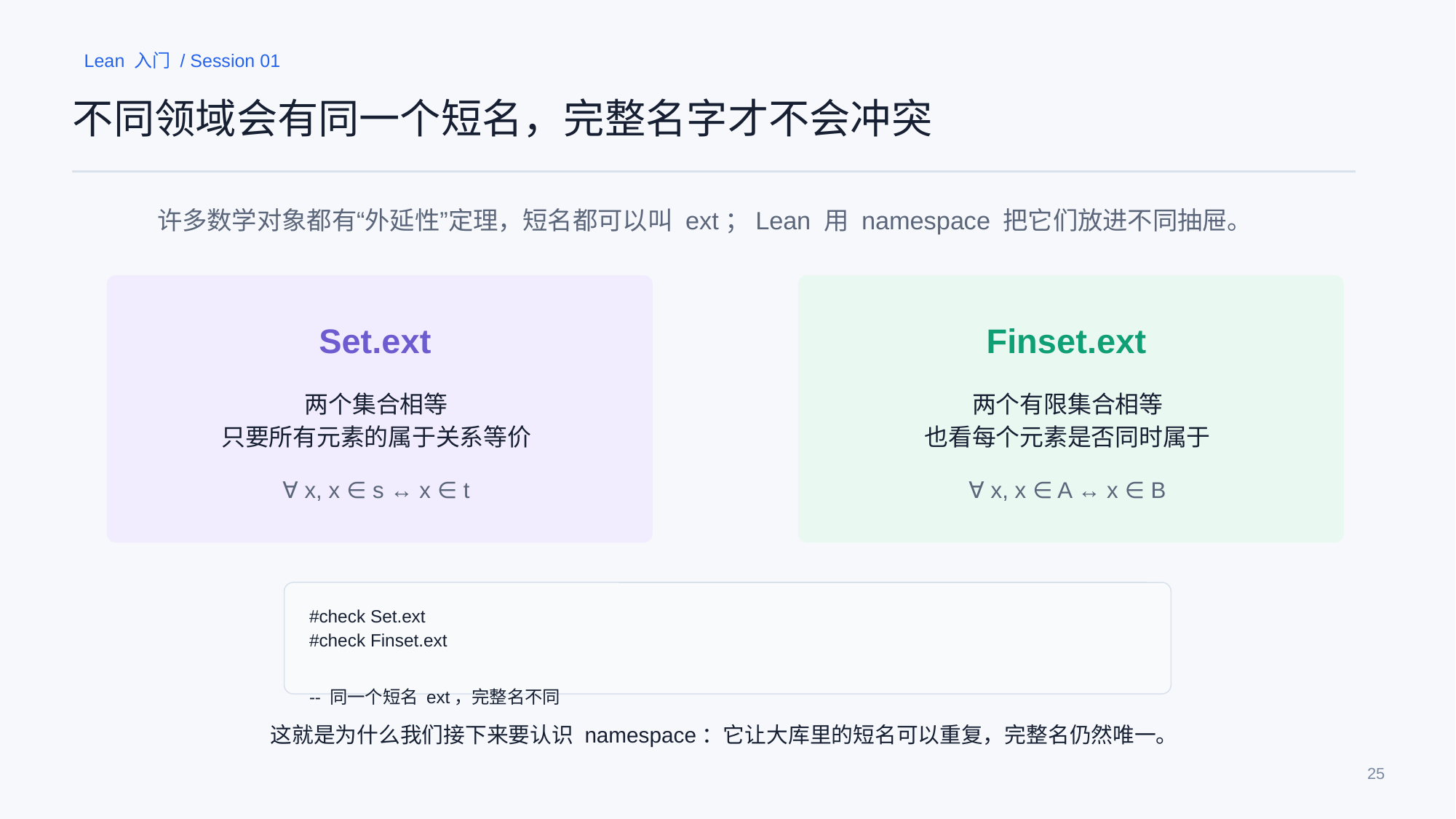

Lean 入门 / Session 01
不同领域会有同一个短名，完整名字才不会冲突

许多数学对象都有“外延性”定理，短名都可以叫 ext；Lean 用 namespace 把它们放进不同抽屉。

Set.ext
Finset.ext
两个集合相等
只要所有元素的属于关系等价
两个有限集合相等
也看每个元素是否同时属于
∀ x, x ∈ s ↔ x ∈ t
∀ x, x ∈ A ↔ x ∈ B

#check Set.ext
#check Finset.ext

-- 同一个短名 ext，完整名不同
这就是为什么我们接下来要认识 namespace：它让大库里的短名可以重复，完整名仍然唯一。
25